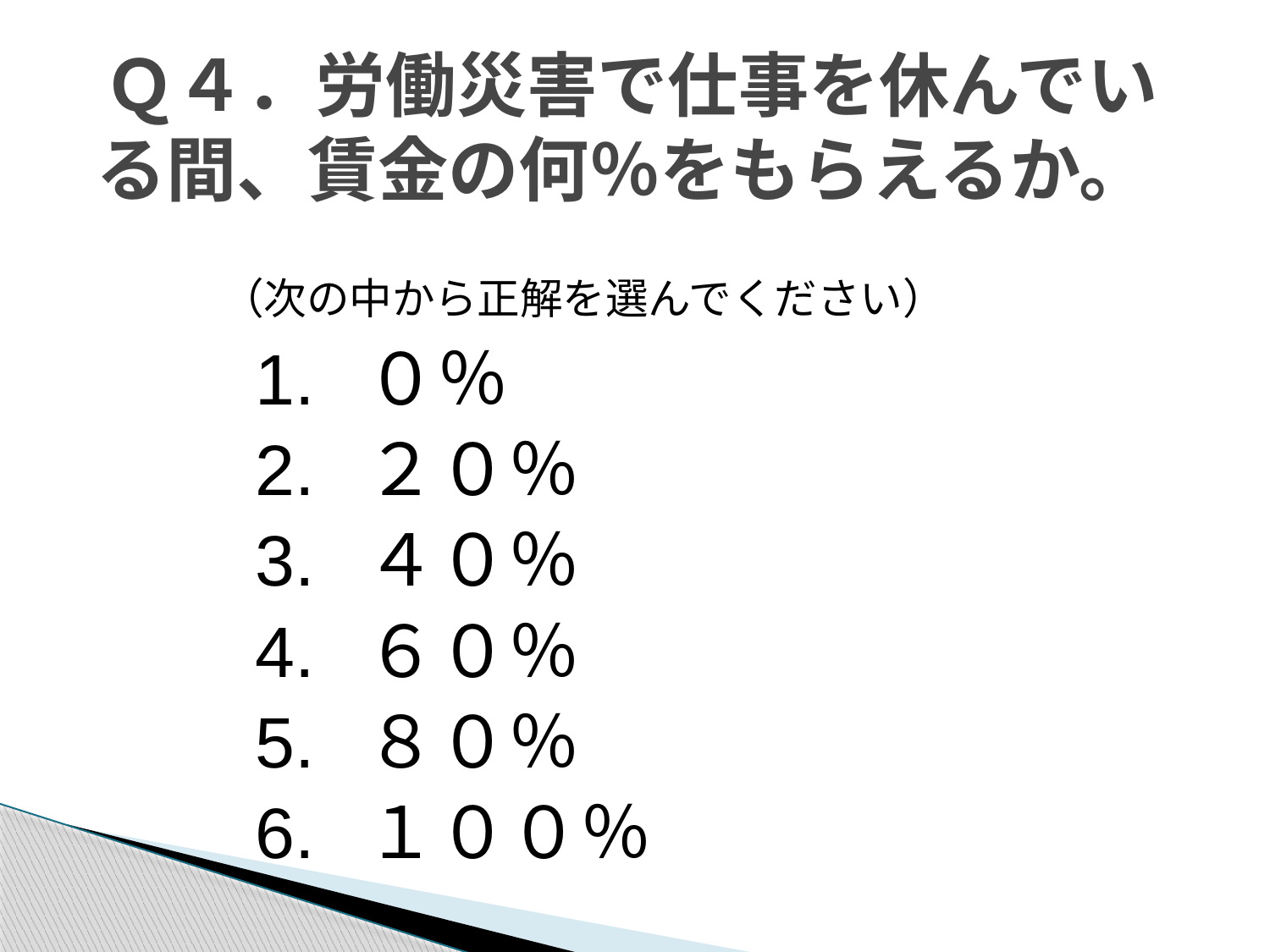

# Ｑ４．労働災害で仕事を休んでいる間、賃金の何％をもらえるか。
（次の中から正解を選んでください）
０％
２０％
４０％
６０％
８０％
１００％